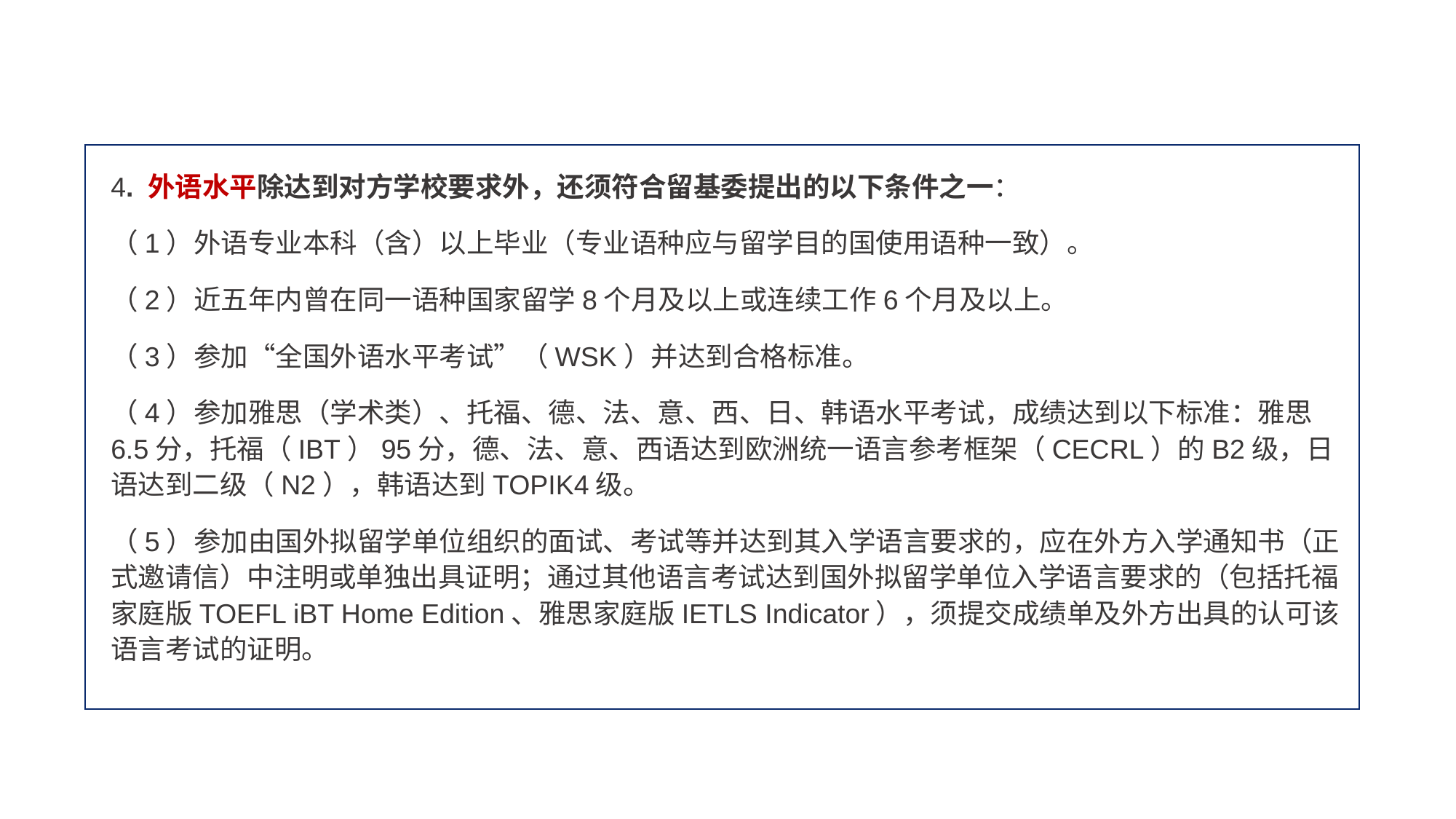

4. 外语水平除达到对方学校要求外，还须符合留基委提出的以下条件之一：
（1）外语专业本科（含）以上毕业（专业语种应与留学目的国使用语种一致）。
（2）近五年内曾在同一语种国家留学8个月及以上或连续工作6个月及以上。
（3）参加“全国外语水平考试”（WSK）并达到合格标准。
（4）参加雅思（学术类）、托福、德、法、意、西、日、韩语水平考试，成绩达到以下标准：雅思6.5分，托福（IBT）95分，德、法、意、西语达到欧洲统一语言参考框架（CECRL）的B2级，日语达到二级（N2），韩语达到TOPIK4级。
（5）参加由国外拟留学单位组织的面试、考试等并达到其入学语言要求的，应在外方入学通知书（正式邀请信）中注明或单独出具证明；通过其他语言考试达到国外拟留学单位入学语言要求的（包括托福家庭版TOEFL iBT Home Edition、雅思家庭版IETLS Indicator），须提交成绩单及外方出具的认可该语言考试的证明。